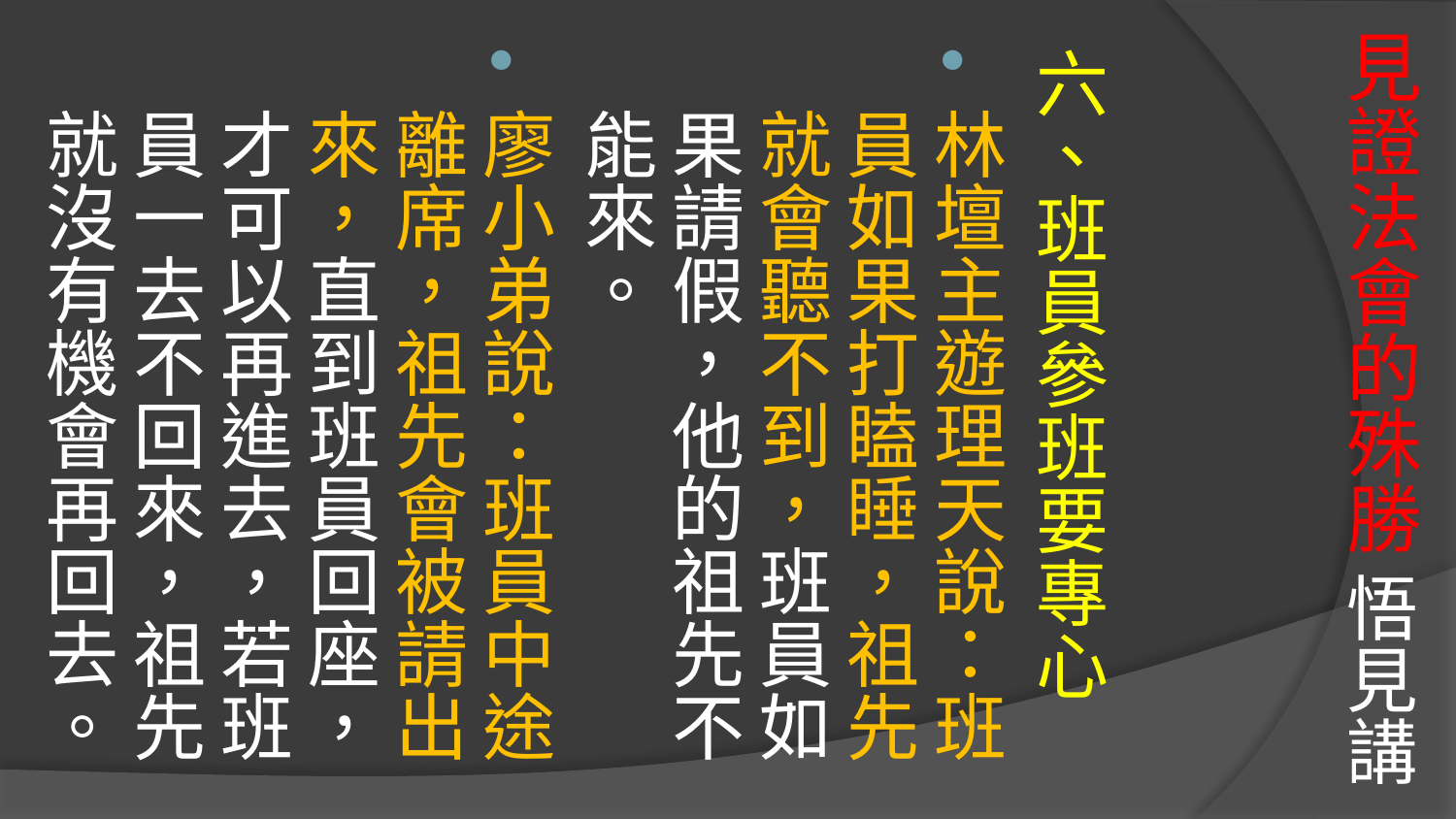

# 見證法會的殊勝 悟見講
六、班員參班要專心
林壇主遊理天說：班員如果打瞌睡，祖先就會聽不到，班員如果請假，他的祖先不能來。
廖小弟說：班員中途離席，祖先會被請出來，直到班員回座，才可以再進去，若班員一去不回來，祖先就沒有機會再回去。